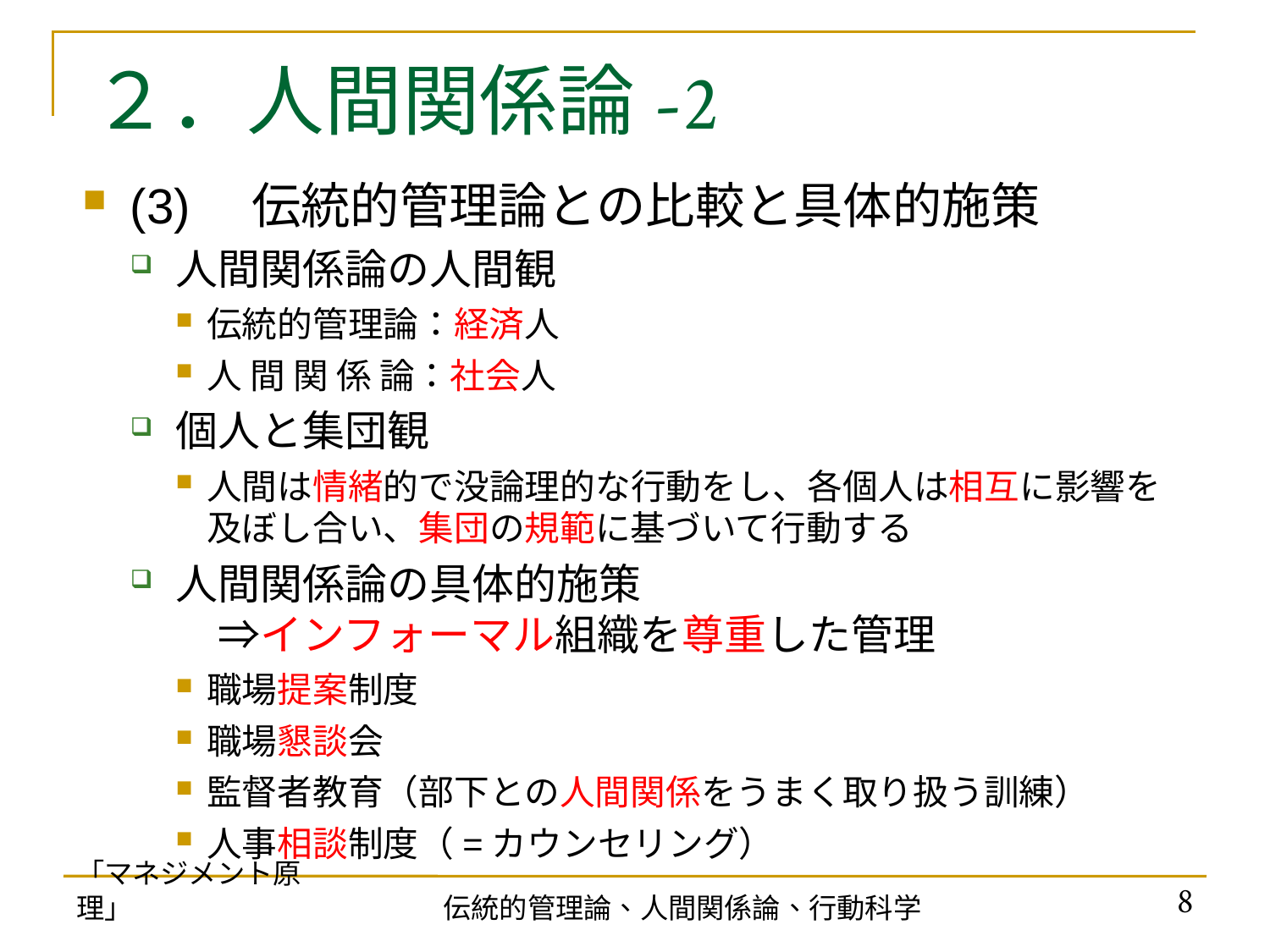

# ２．人間関係論-2
(3)　伝統的管理論との比較と具体的施策
人間関係論の人間観
伝統的管理論：経済人
人 間 関 係 論：社会人
個人と集団観
人間は情緒的で没論理的な行動をし、各個人は相互に影響を
及ぼし合い、集団の規範に基づいて行動する
人間関係論の具体的施策
　⇒インフォーマル組織を尊重した管理
職場提案制度
職場懇談会
監督者教育（部下との人間関係をうまく取り扱う訓練）
人事相談制度（=カウンセリング）
「マネジメント原理」
8
伝統的管理論、人間関係論、行動科学